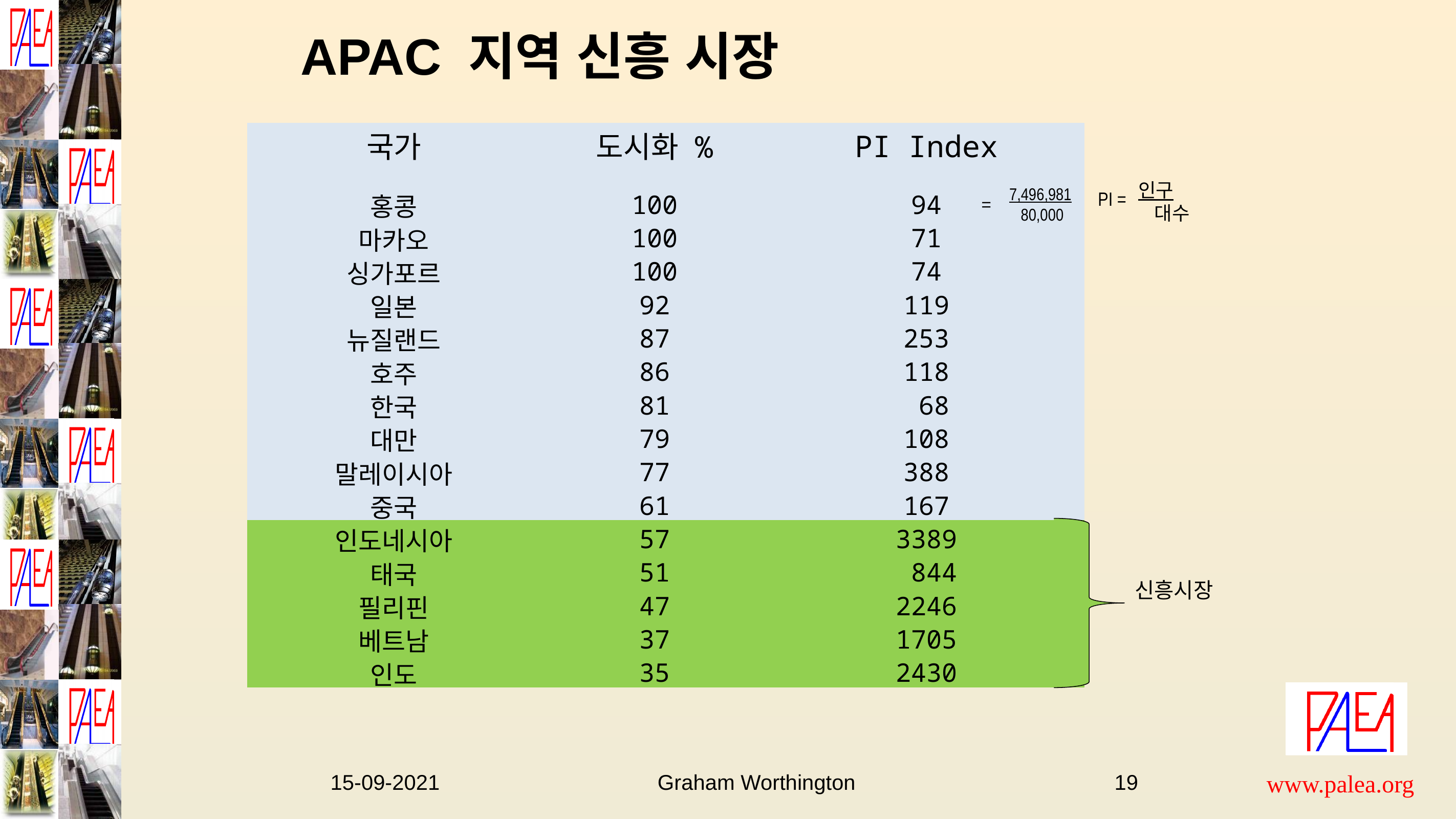

# APAC 지역 신흥 시장

| 국가 | 도시화 % | PI Index |
| --- | --- | --- |
|  |  |  |
| 홍콩 | 100 | 94 |
| 마카오 | 100 | 71 |
| 싱가포르 | 100 | 74 |
| 일본 | 92 | 119 |
| 뉴질랜드 | 87 | 253 |
| 호주 | 86 | 118 |
| 한국 | 81 | 68 |
| 대만 | 79 | 108 |
| 말레이시아 | 77 | 388 |
| 중국 | 61 | 167 |
| 인도네시아 | 57 | 3389 |
| 태국 | 51 | 844 |
| 필리핀 | 47 | 2246 |
| 베트남 | 37 | 1705 |
| 인도 | 35 | 2430 |
인구                    대수
7,496,981
   80,000
PI =
=

신흥시장
15-09-2021                                     Graham Worthington                                            19